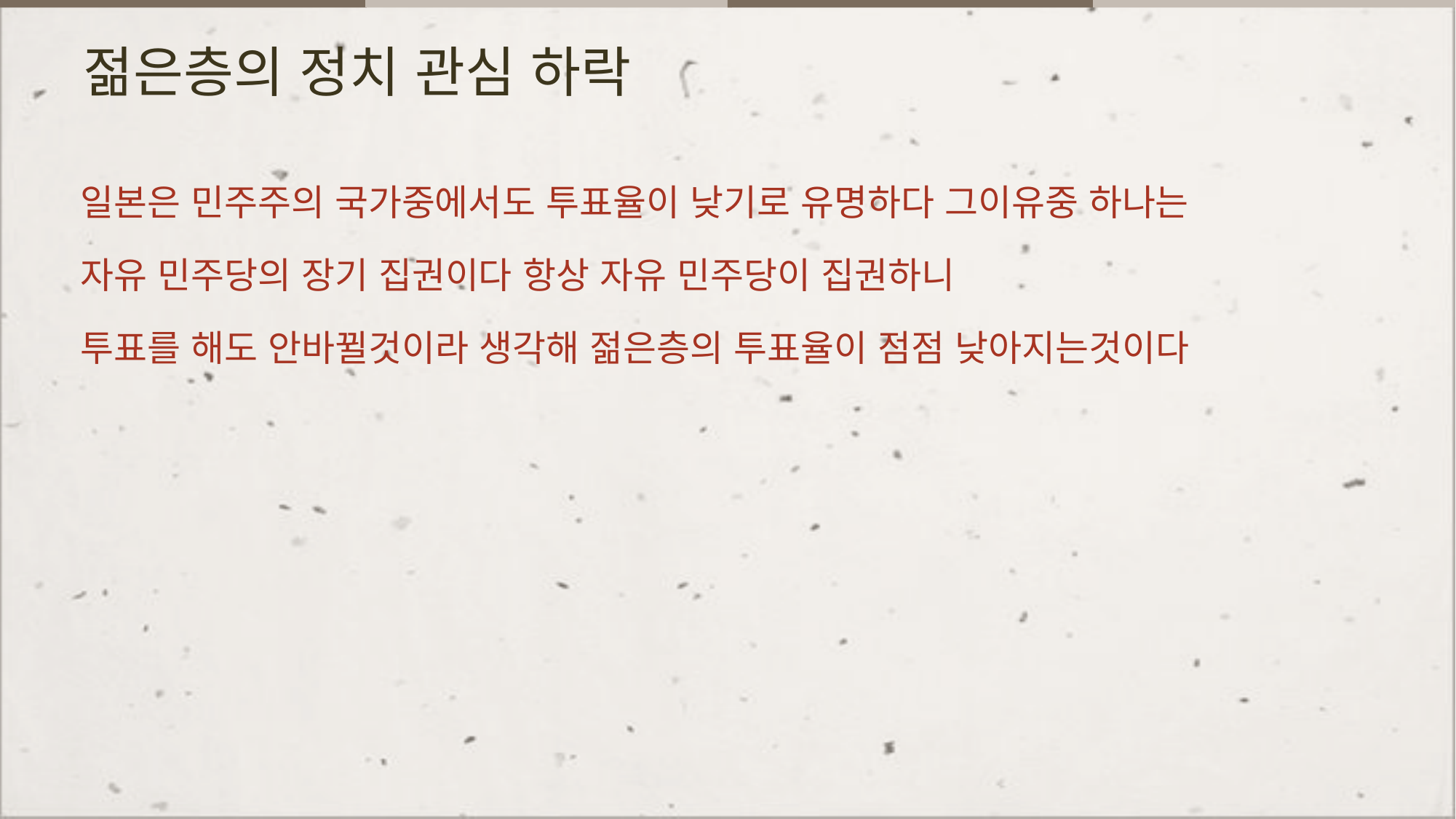

# 젊은층의 정치 관심 하락
일본은 민주주의 국가중에서도 투표율이 낮기로 유명하다 그이유중 하나는
자유 민주당의 장기 집권이다 항상 자유 민주당이 집권하니
투표를 해도 안바뀔것이라 생각해 젊은층의 투표율이 점점 낮아지는것이다